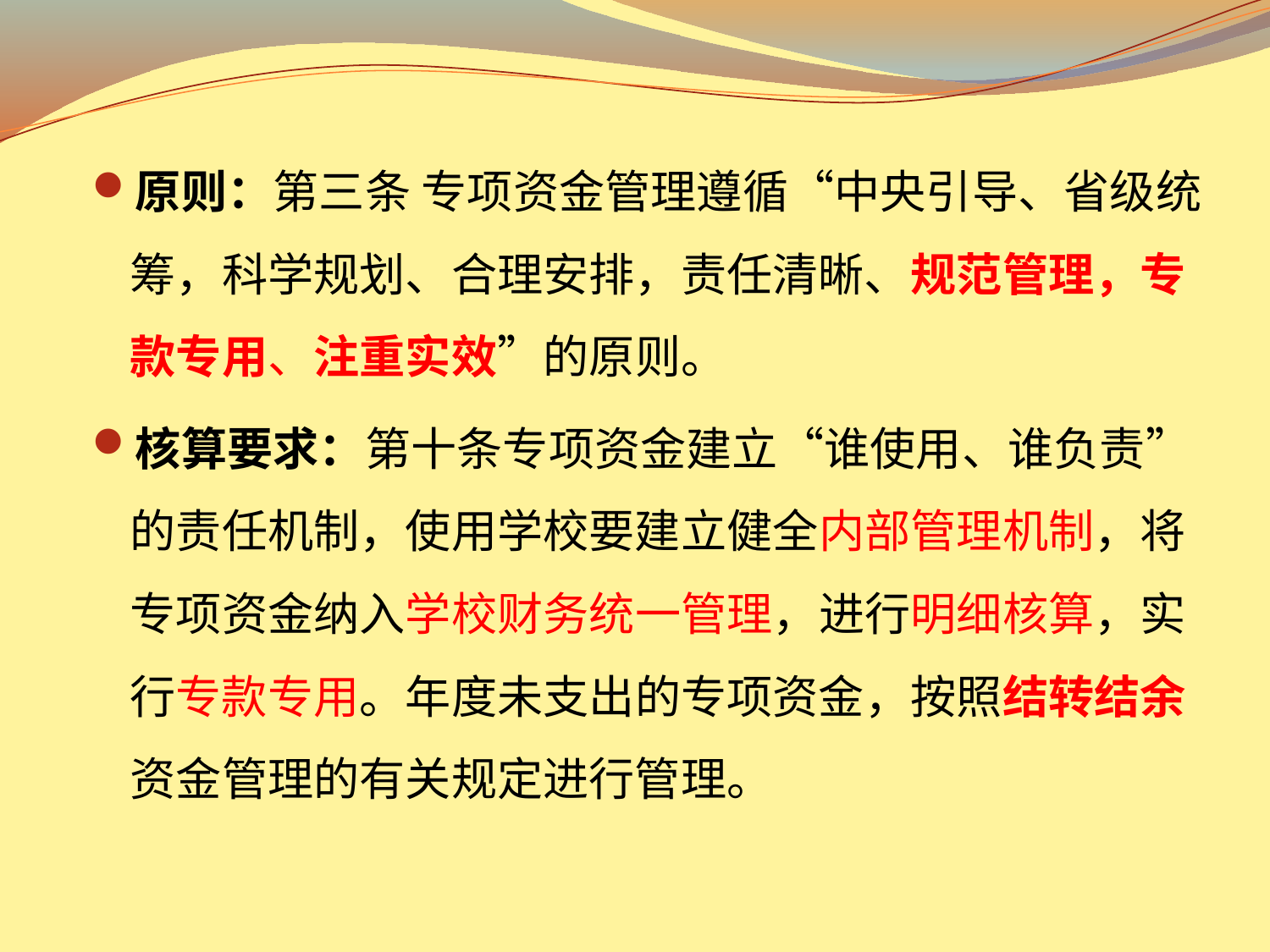

#
原则：第三条 专项资金管理遵循“中央引导、省级统筹，科学规划、合理安排，责任清晰、规范管理，专款专用、注重实效”的原则。
核算要求：第十条专项资金建立“谁使用、谁负责”的责任机制，使用学校要建立健全内部管理机制，将专项资金纳入学校财务统一管理，进行明细核算，实行专款专用。年度未支出的专项资金，按照结转结余资金管理的有关规定进行管理。